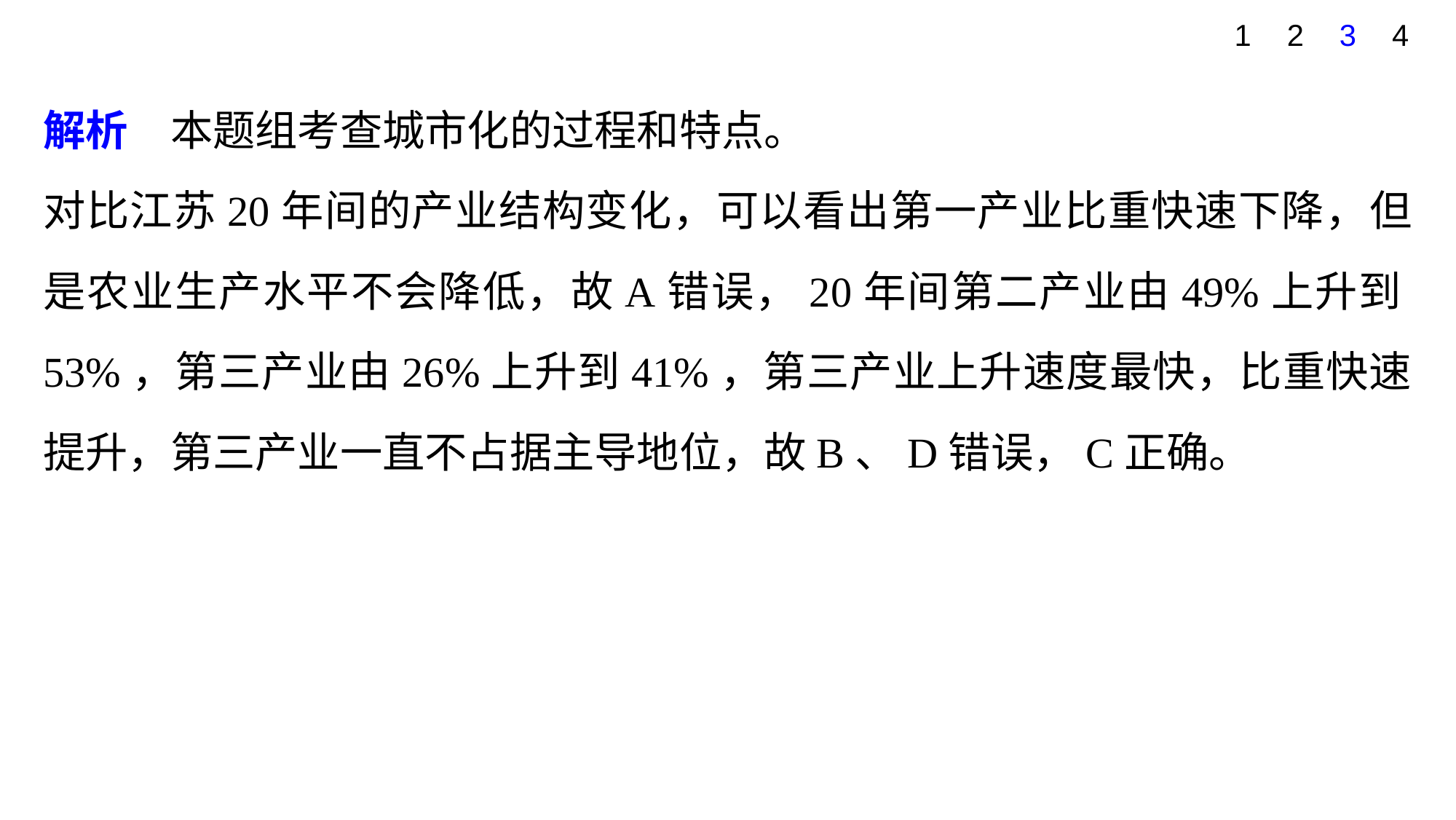

1
2
3
4
解析　本题组考查城市化的过程和特点。
对比江苏20年间的产业结构变化，可以看出第一产业比重快速下降，但是农业生产水平不会降低，故A错误，20年间第二产业由49%上升到53%，第三产业由26%上升到41%，第三产业上升速度最快，比重快速提升，第三产业一直不占据主导地位，故B、D错误，C正确。